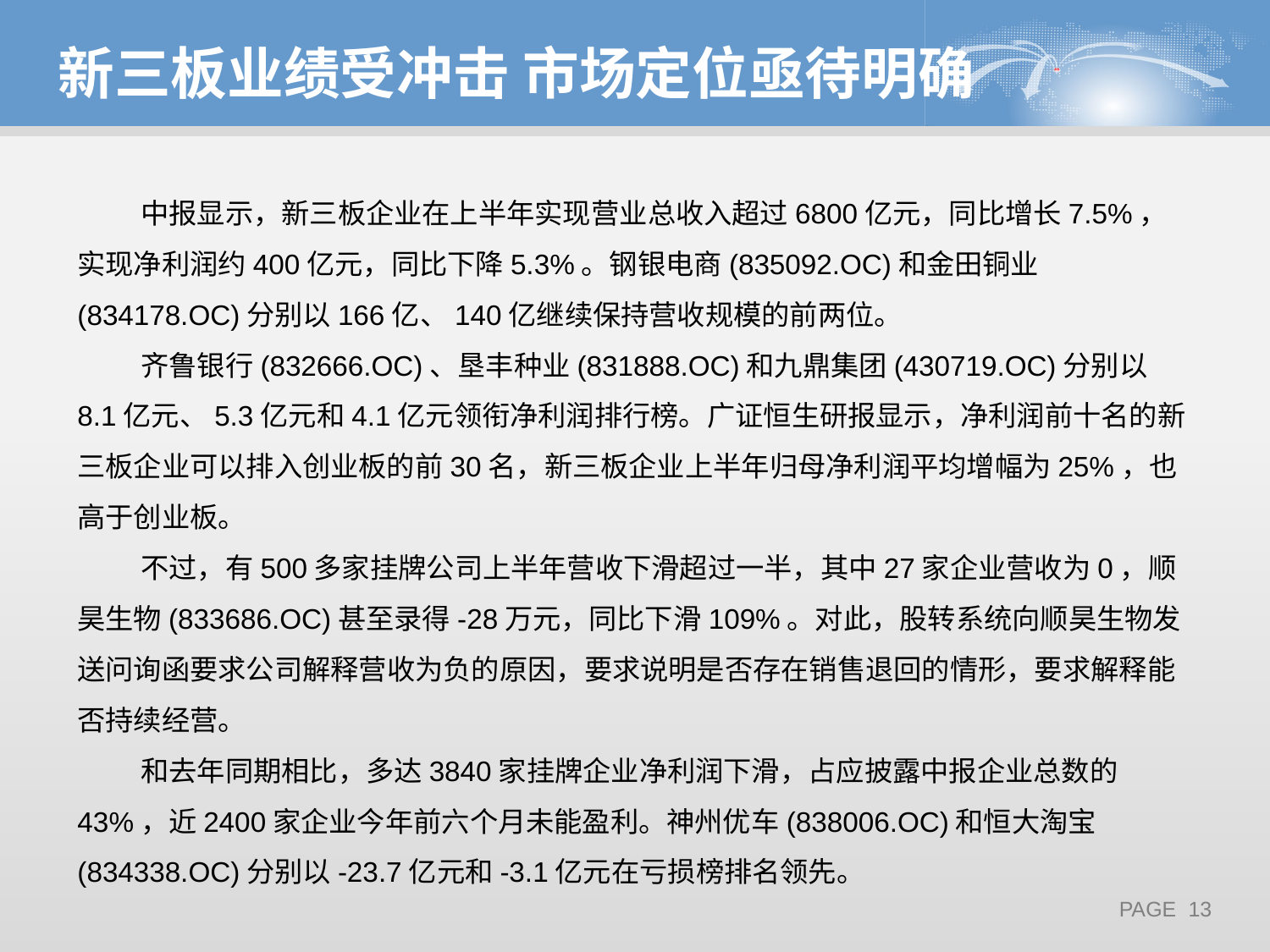

新三板业绩受冲击 市场定位亟待明确
中报显示，新三板企业在上半年实现营业总收入超过6800亿元，同比增长7.5%，实现净利润约400亿元，同比下降5.3%。钢银电商(835092.OC)和金田铜业(834178.OC)分别以166亿、140亿继续保持营收规模的前两位。
齐鲁银行(832666.OC)、垦丰种业(831888.OC)和九鼎集团(430719.OC)分别以8.1亿元、5.3亿元和4.1亿元领衔净利润排行榜。广证恒生研报显示，净利润前十名的新三板企业可以排入创业板的前30名，新三板企业上半年归母净利润平均增幅为25%，也高于创业板。
不过，有500多家挂牌公司上半年营收下滑超过一半，其中27家企业营收为0，顺昊生物(833686.OC)甚至录得-28万元，同比下滑109%。对此，股转系统向顺昊生物发送问询函要求公司解释营收为负的原因，要求说明是否存在销售退回的情形，要求解释能否持续经营。
和去年同期相比，多达3840家挂牌企业净利润下滑，占应披露中报企业总数的43%，近2400家企业今年前六个月未能盈利。神州优车(838006.OC)和恒大淘宝(834338.OC)分别以-23.7亿元和-3.1亿元在亏损榜排名领先。